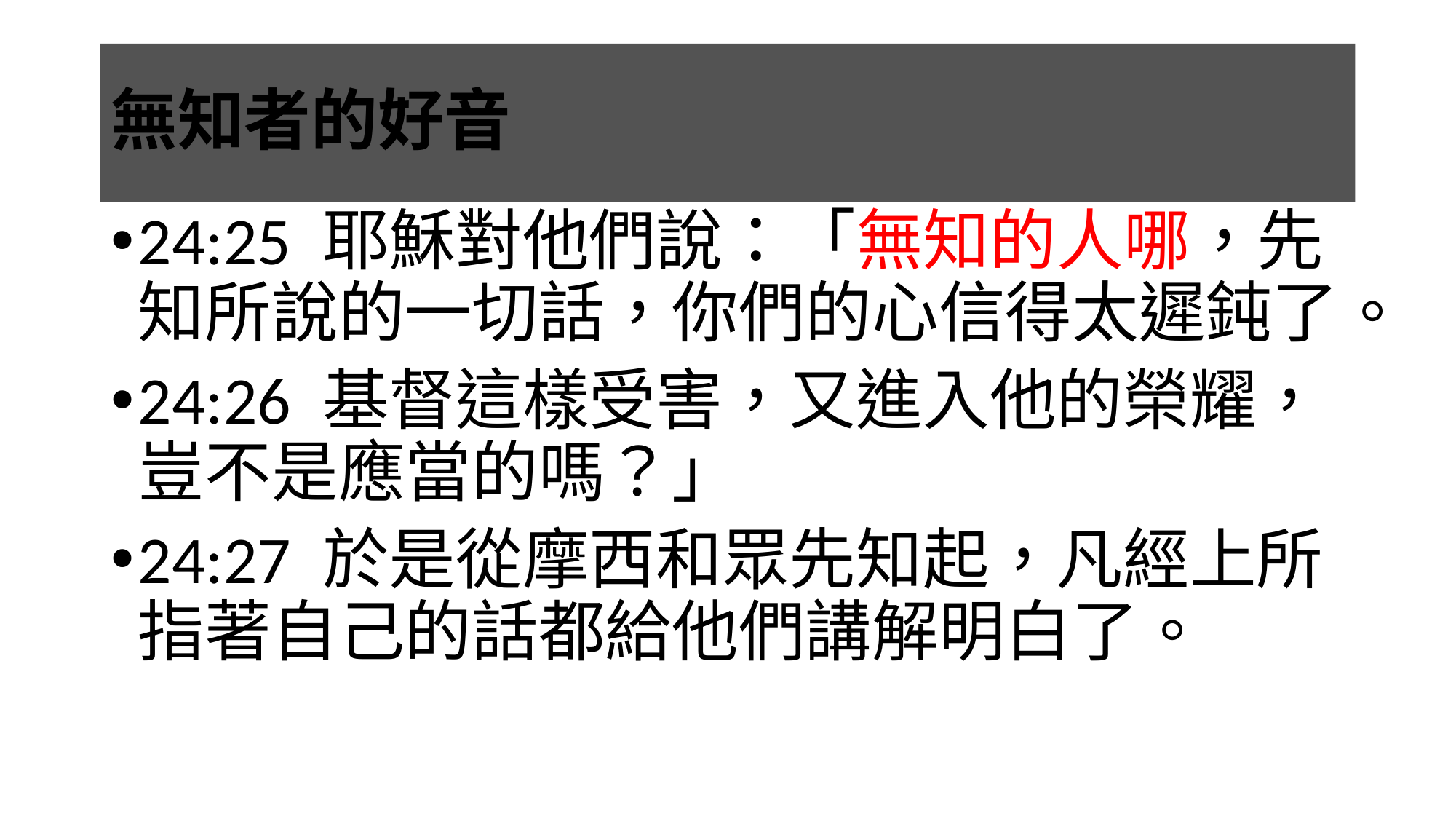

# 無知者的好音
24:25 耶穌對他們說：「無知的人哪，先知所說的一切話，你們的心信得太遲鈍了。
24:26 基督這樣受害，又進入他的榮耀，豈不是應當的嗎？」
24:27 於是從摩西和眾先知起，凡經上所指著自己的話都給他們講解明白了。